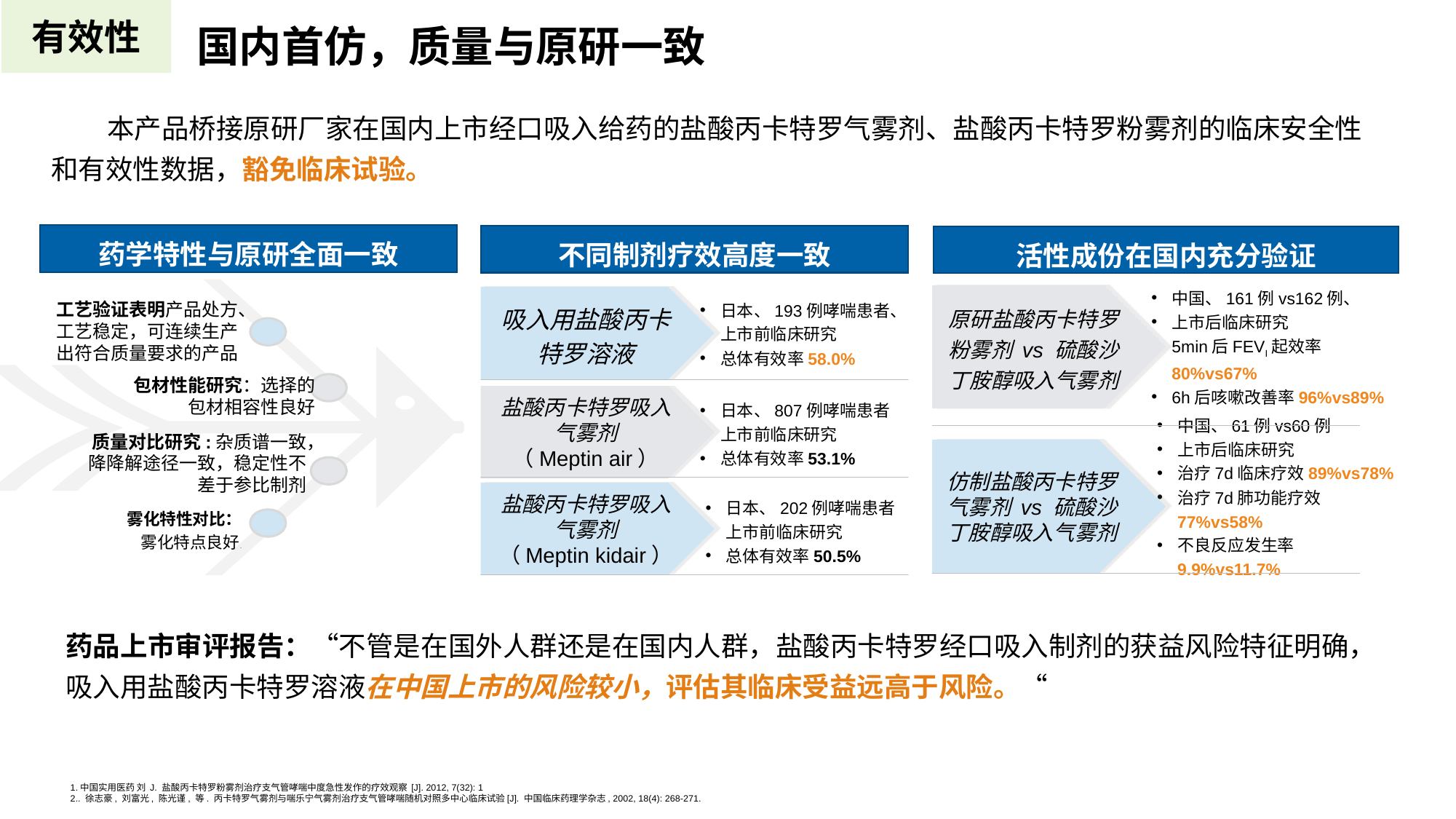

有效性
国内首仿，质量与原研一致
        本产品桥接原研厂家在国内上市经口吸入给药的盐酸丙卡特罗气雾剂、盐酸丙卡特罗粉雾剂的临床安全性和有效性数据，豁免临床试验。
药学特性与原研全面一致
不同制剂疗效高度一致
活性成份在国内充分验证

工艺验证表明产品处方、工艺稳定，可连续生产出符合质量要求的产品

包材性能研究：选择的包材相容性良好
质量对比研究:杂质谱一致，降降解途径一致，稳定性不差于参比制剂

雾化特性对比：
雾化特点良好.

中国、161例vs162例、
上市后临床研究
5min后FEVI起效率80%vs67%
6h后咳嗽改善率96%vs89%
原研盐酸丙卡特罗粉雾剂 vs 硫酸沙丁胺醇吸入气雾剂
仿制盐酸丙卡特罗气雾剂 vs 硫酸沙丁胺醇吸入气雾剂
中国、61例vs60例
上市后临床研究
治疗7d临床疗效89%vs78%
治疗7d肺功能疗效77%vs58%
不良反应发生率9.9%vs11.7%

日本、193例哮喘患者、
上市前临床研究
总体有效率58.0%
吸入用盐酸丙卡特罗溶液
盐酸丙卡特罗吸入气雾剂
（Meptin air）
日本、807例哮喘患者
上市前临床研究
总体有效率53.1%
盐酸丙卡特罗吸入气雾剂
（Meptin kidair）
日本、202例哮喘患者
上市前临床研究
总体有效率50.5%
药品上市审评报告：“不管是在国外人群还是在国内人群，盐酸丙卡特罗经口吸入制剂的获益风险特征明确，吸入用盐酸丙卡特罗溶液在中国上市的风险较小，评估其临床受益远高于风险。“
1.中国实用医药 刘 J. 盐酸丙卡特罗粉雾剂治疗支气管哮喘中度急性发作的疗效观察 [J]. 2012, 7(32): 1
2.. 徐志豪, 刘富光, 陈光谨, 等. 丙卡特罗气雾剂与喘乐宁气雾剂治疗支气管哮喘随机对照多中心临床试验[J]. 中国临床药理学杂志, 2002, 18(4): 268-271.